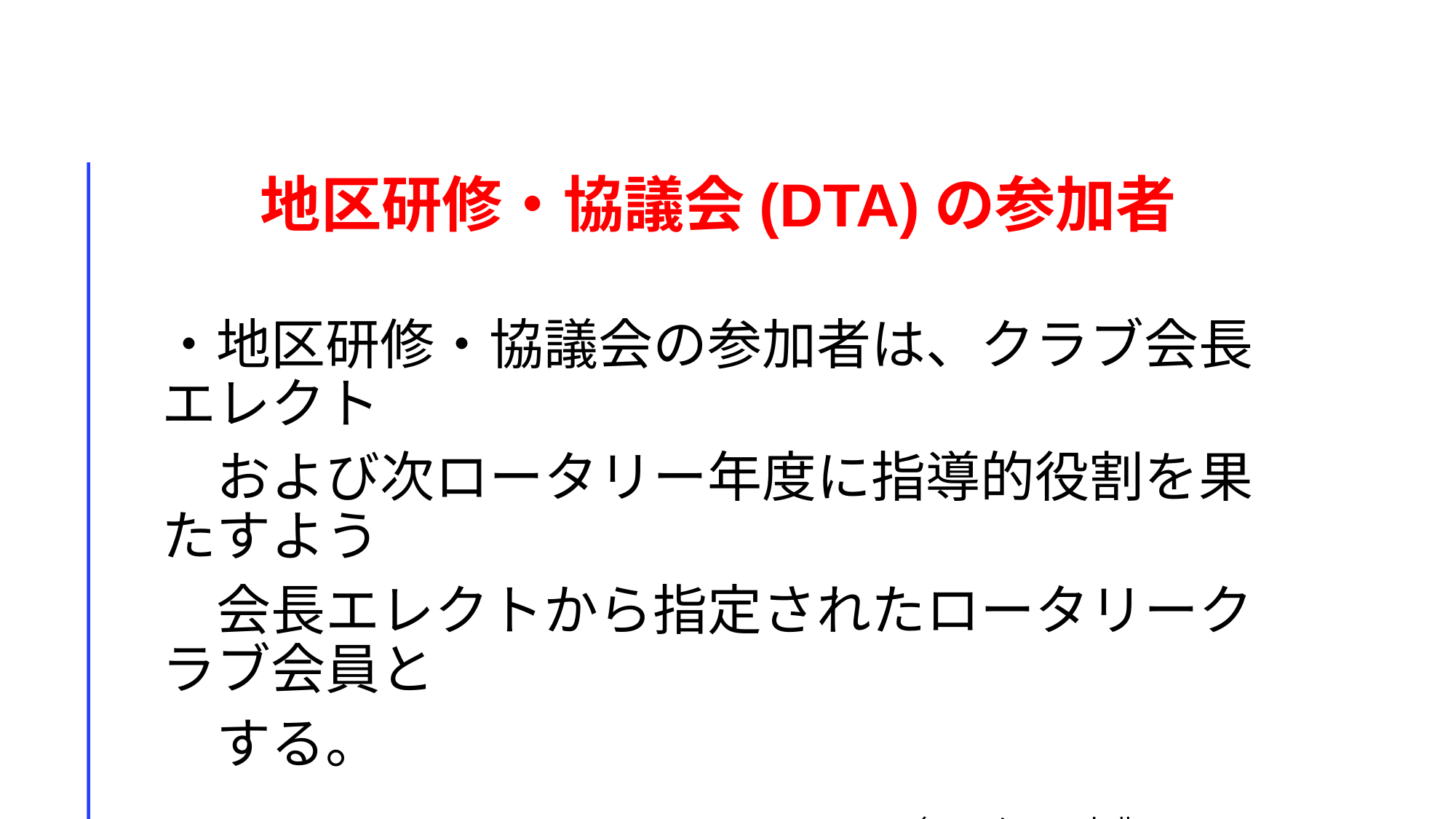

# 地区研修・協議会(DTA)の参加者

・地区研修・協議会の参加者は、クラブ会長エレクト
　および次ロータリー年度に指導的役割を果たすよう
　会長エレクトから指定されたロータリークラブ会員と
　する。
　（ロータリー章典20.060.2.)